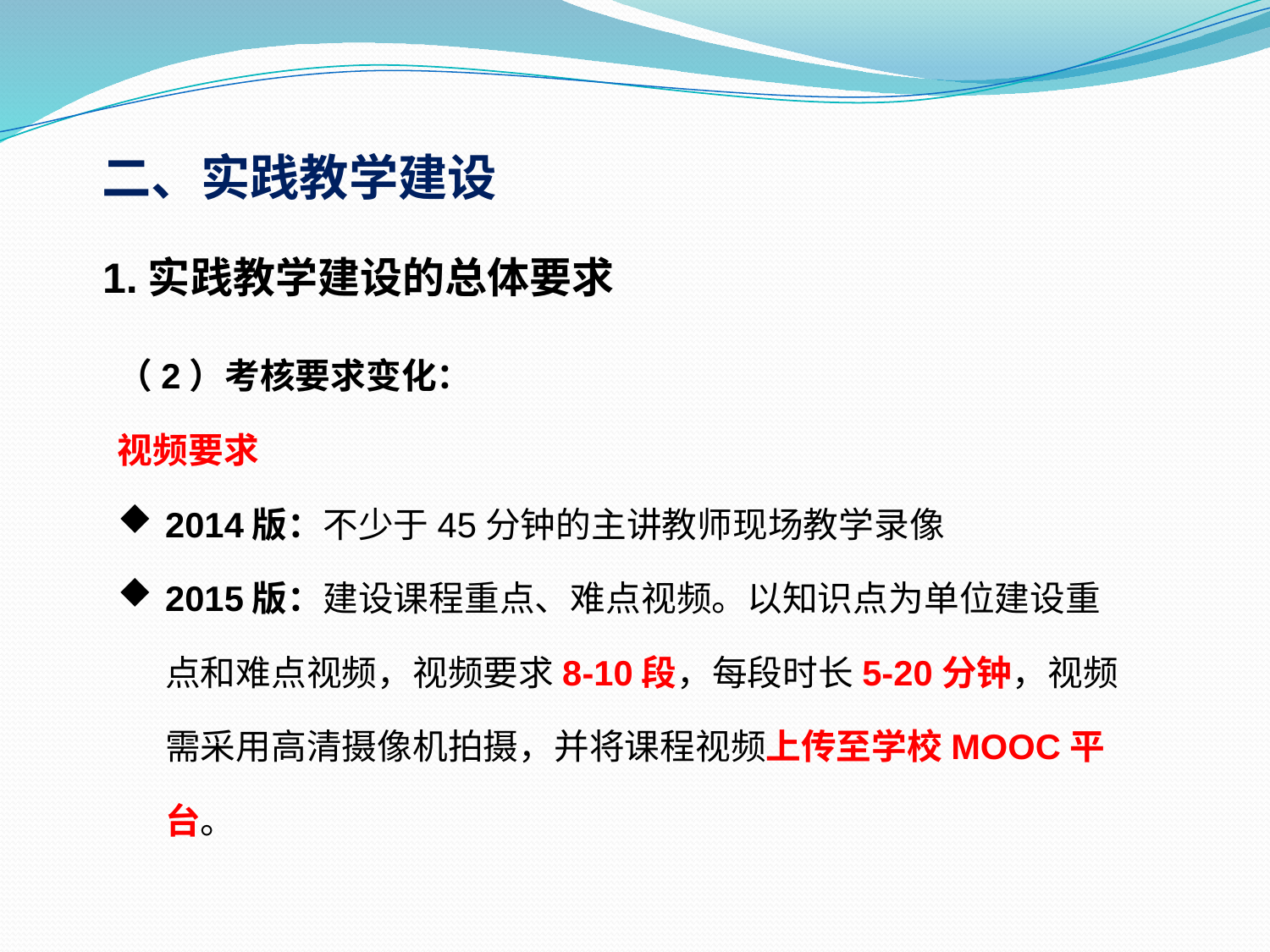

二、实践教学建设
1.实践教学建设的总体要求
（2）考核要求变化：
视频要求
2014版：不少于45分钟的主讲教师现场教学录像
2015版：建设课程重点、难点视频。以知识点为单位建设重点和难点视频，视频要求8-10段，每段时长5-20分钟，视频需采用高清摄像机拍摄，并将课程视频上传至学校MOOC平台。